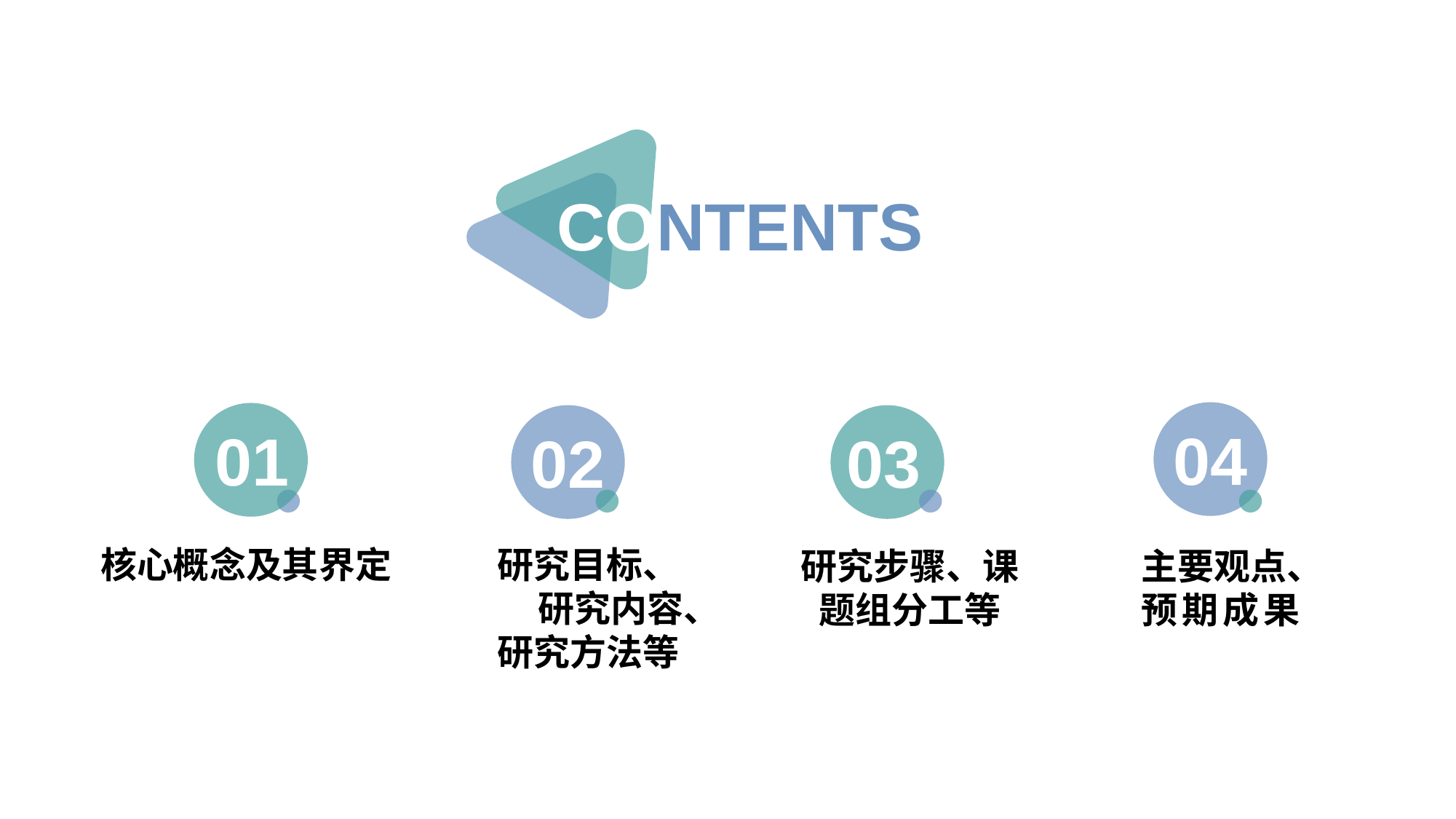

CONTENTS

04
01
02
03

研究目标、       研究内容、研究方法等
核心概念及其界定
研究步骤、课题组分工等
主要观点、预期成果